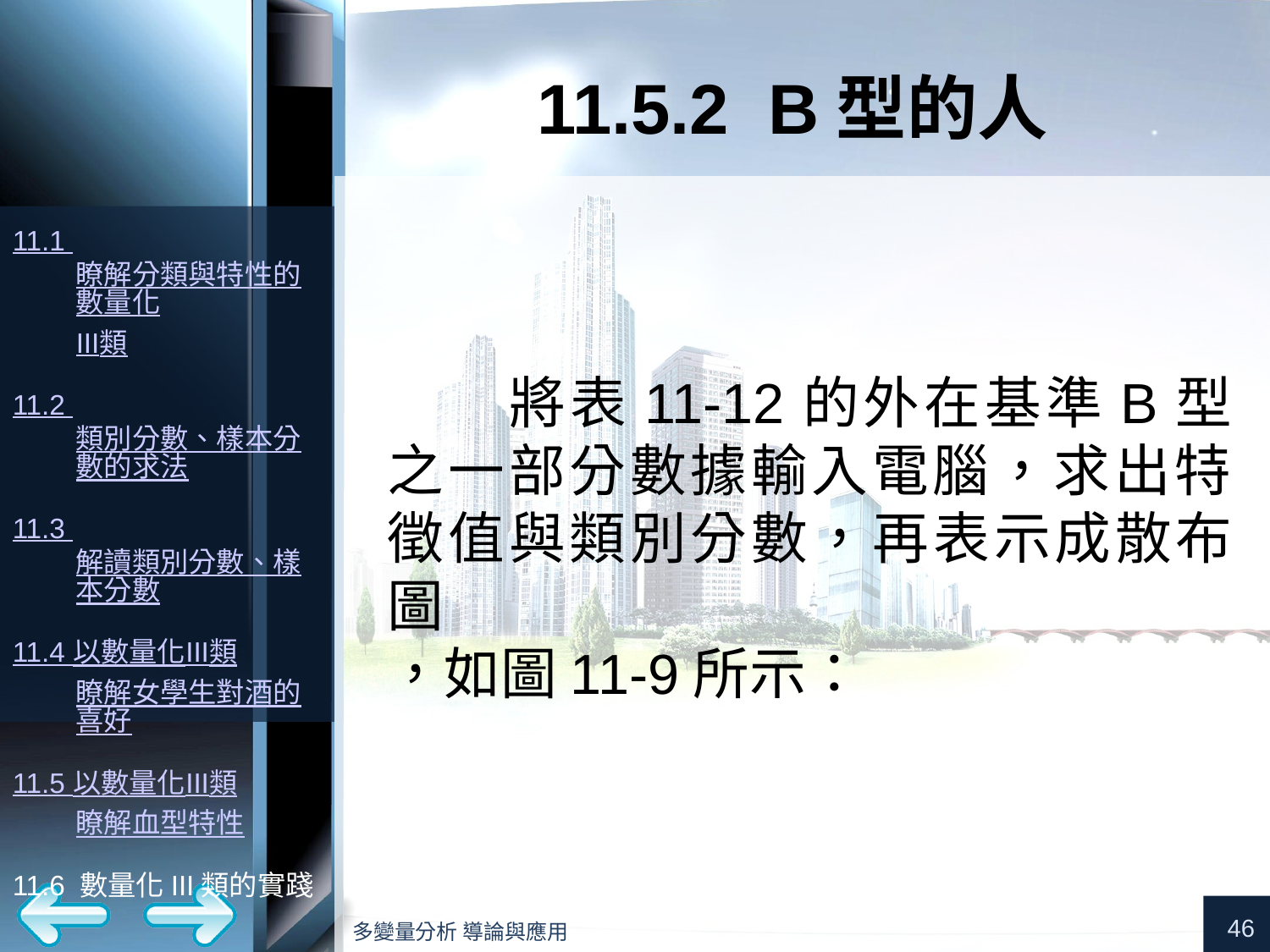

# 11.5.2  B型的人
將表11-12的外在基準B型之一部分數據輸入電腦，求出特徵值與類別分數，再表示成散布圖
，如圖11-9所示：
46
多變量分析 導論與應用